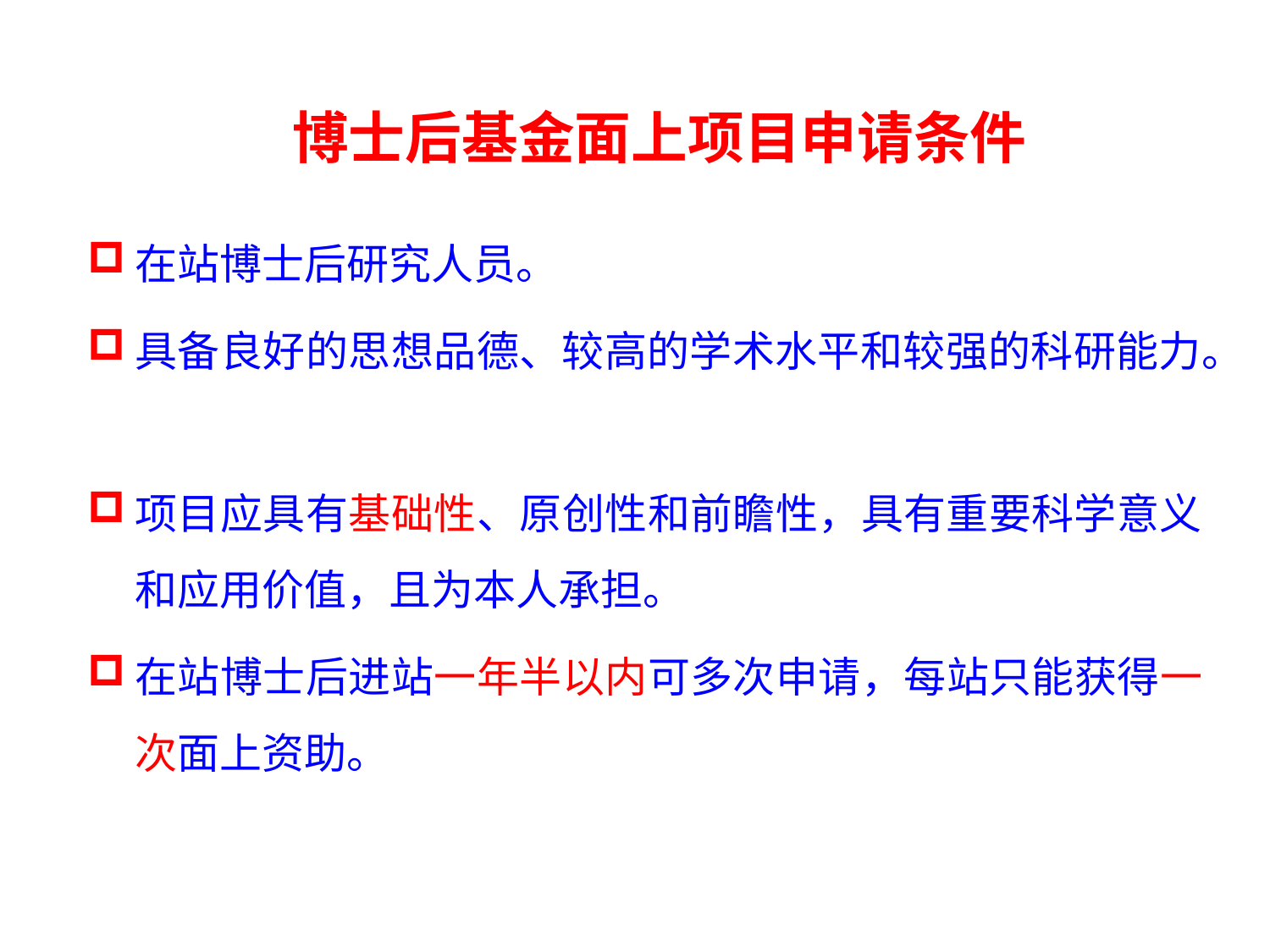

博士后基金面上项目申请条件
在站博士后研究人员。
具备良好的思想品德、较高的学术水平和较强的科研能力。
项目应具有基础性、原创性和前瞻性，具有重要科学意义和应用价值，且为本人承担。
在站博士后进站一年半以内可多次申请，每站只能获得一次面上资助。